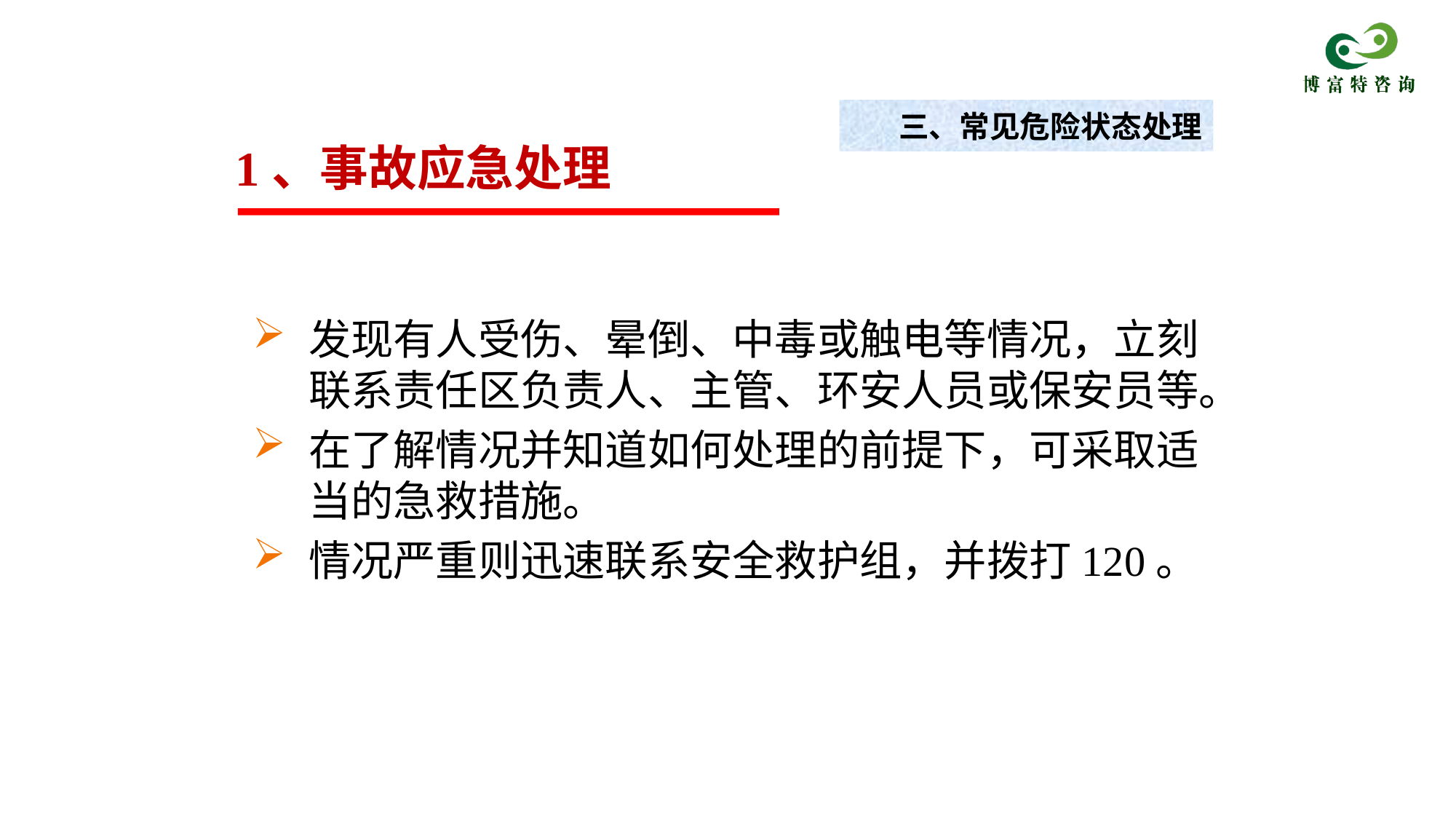

三、常见危险状态处理
1、事故应急处理

发现有人受伤、晕倒、中毒或触电等情况，立刻联系责任区负责人、主管、环安人员或保安员等。
在了解情况并知道如何处理的前提下，可采取适当的急救措施。
情况严重则迅速联系安全救护组，并拨打120。